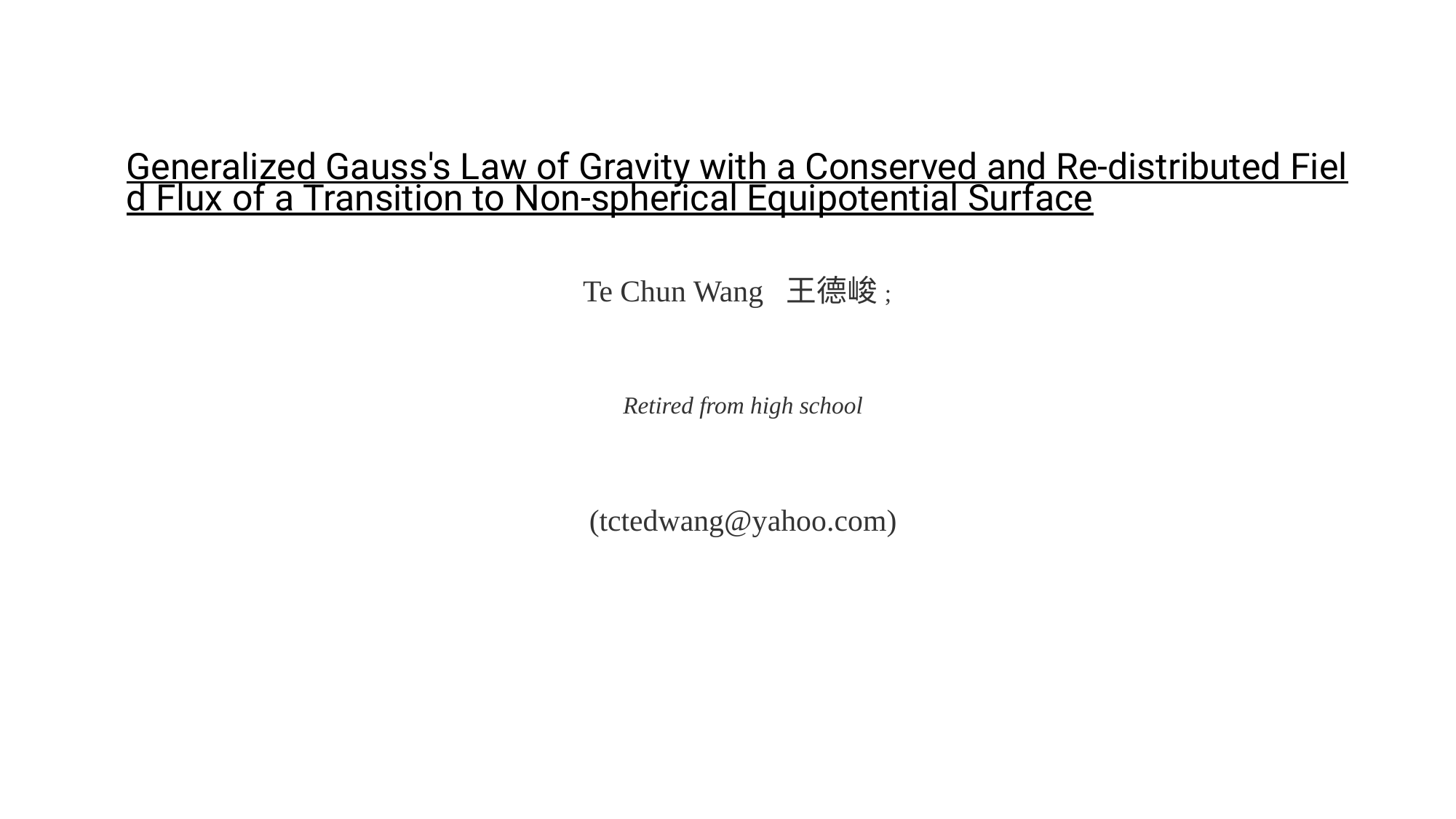

Generalized Gauss's Law of Gravity with a Conserved and Re-distributed Field Flux of a Transition to Non-spherical Equipotential Surface
Te Chun Wang  王德峻;
Retired from high school
(tctedwang@yahoo.com)